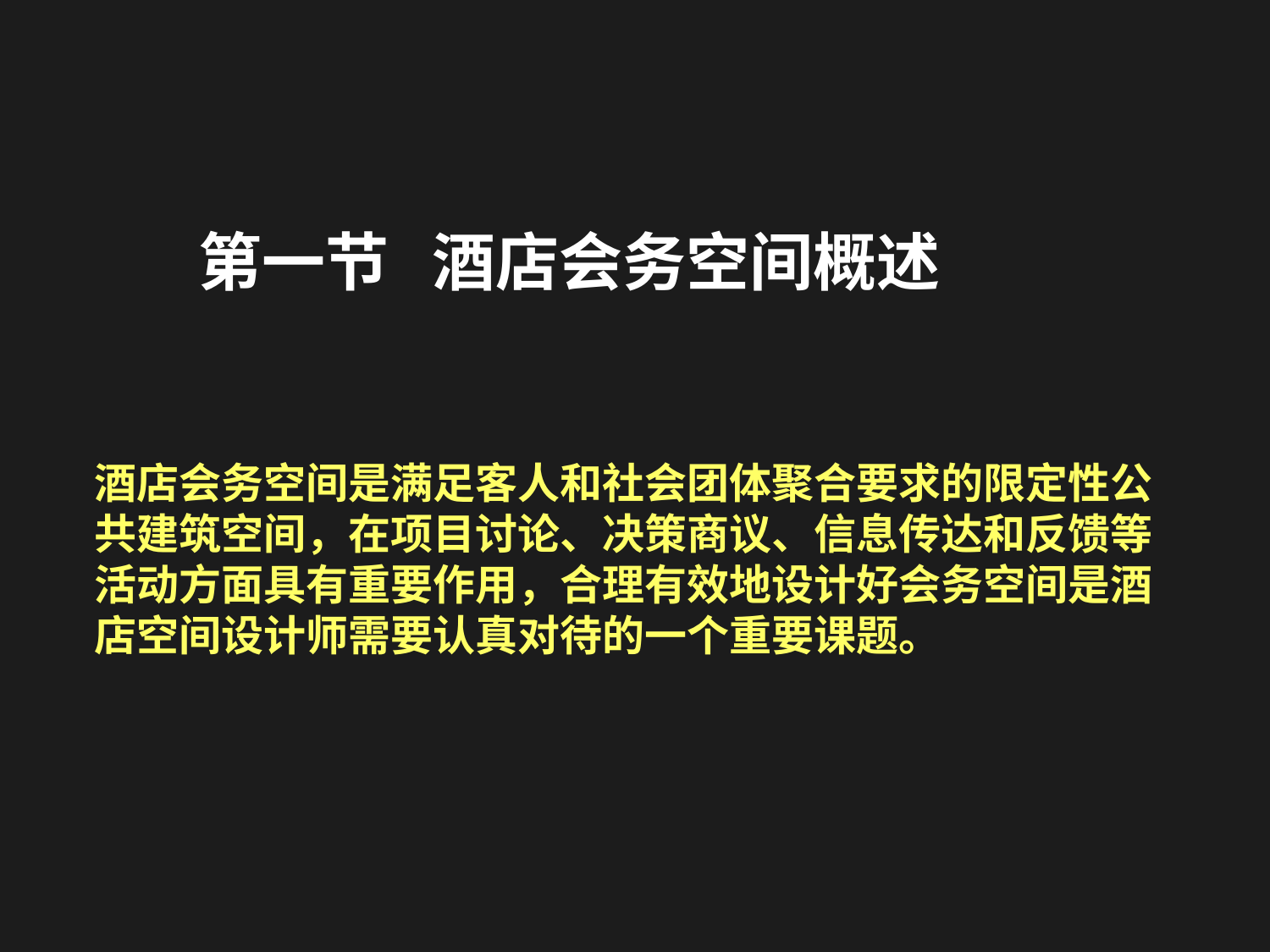

第一节   酒店会务空间概述
酒店会务空间是满足客人和社会团体聚合要求的限定性公共建筑空间，在项目讨论、决策商议、信息传达和反馈等活动方面具有重要作用，合理有效地设计好会务空间是酒店空间设计师需要认真对待的一个重要课题。